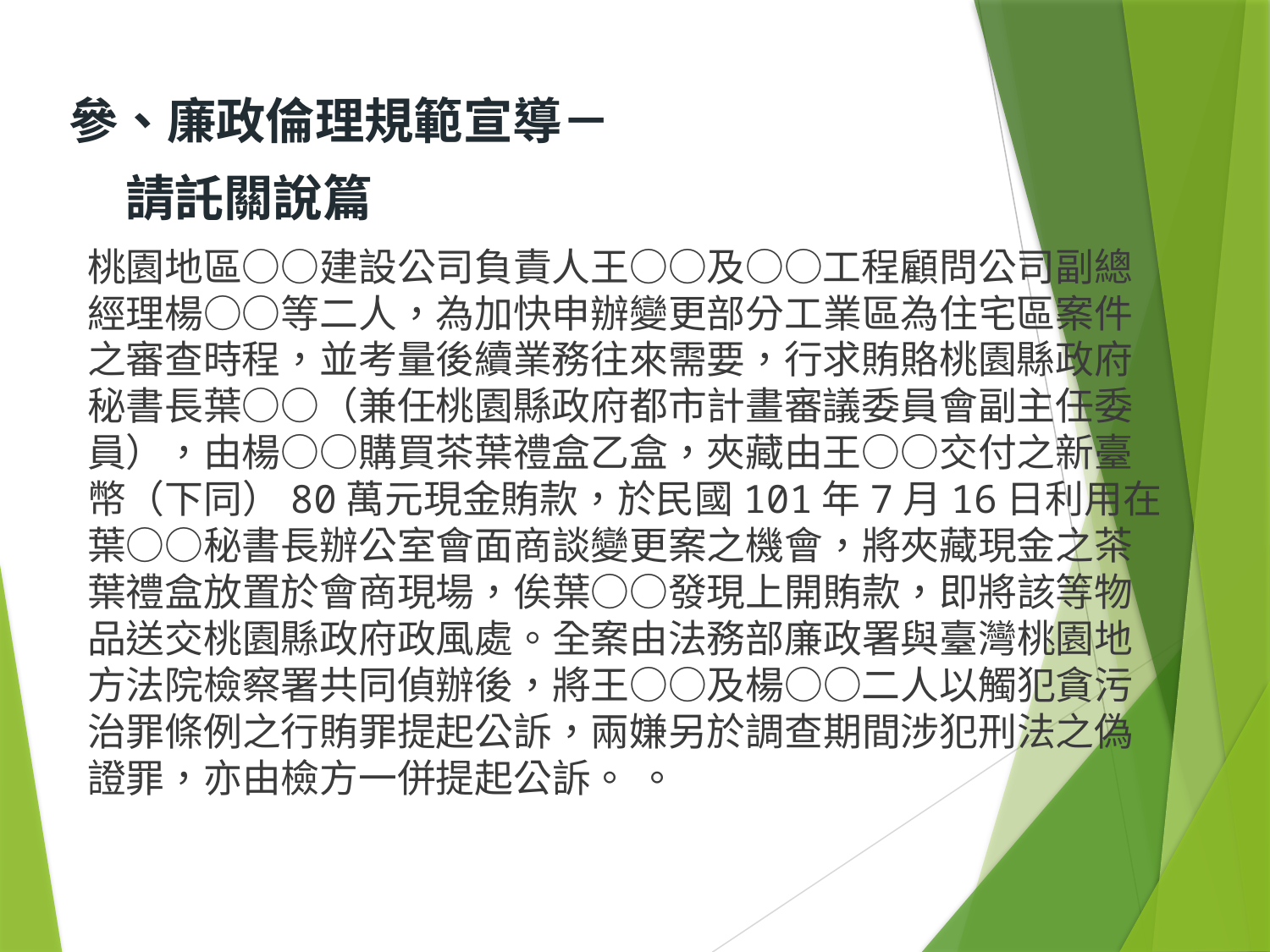

參、廉政倫理規範宣導－
    請託關說篇
桃園地區○○建設公司負責人王○○及○○工程顧問公司副總經理楊○○等二人，為加快申辦變更部分工業區為住宅區案件之審查時程，並考量後續業務往來需要，行求賄賂桃園縣政府秘書長葉○○（兼任桃園縣政府都市計畫審議委員會副主任委員），由楊○○購買茶葉禮盒乙盒，夾藏由王○○交付之新臺幣（下同）80萬元現金賄款，於民國101年7月16日利用在葉○○秘書長辦公室會面商談變更案之機會，將夾藏現金之茶葉禮盒放置於會商現場，俟葉○○發現上開賄款，即將該等物品送交桃園縣政府政風處。全案由法務部廉政署與臺灣桃園地方法院檢察署共同偵辦後，將王○○及楊○○二人以觸犯貪污治罪條例之行賄罪提起公訴，兩嫌另於調查期間涉犯刑法之偽證罪，亦由檢方一併提起公訴。 。